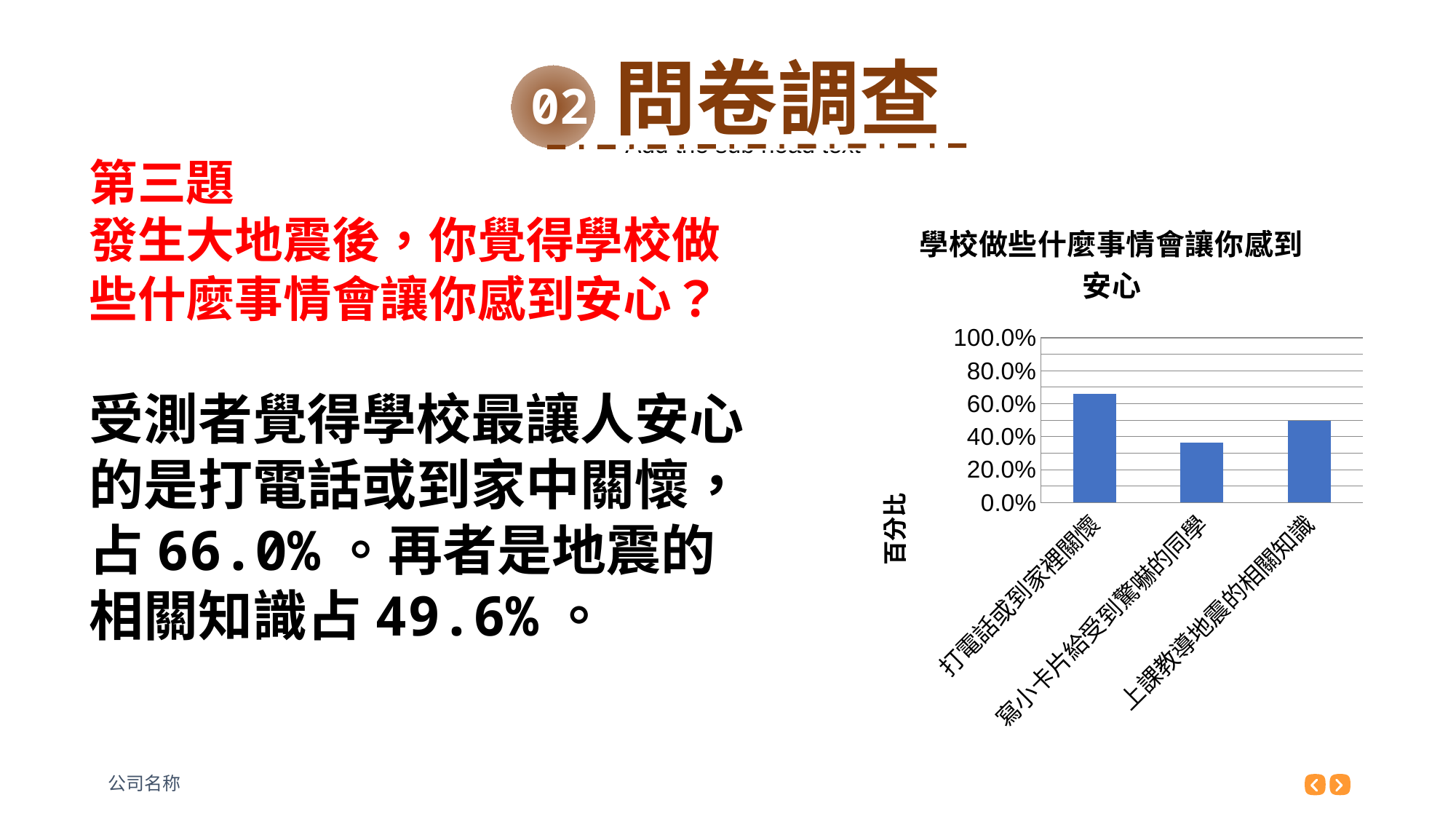

問卷調查
第三題
發生大地震後，你覺得學校做些什麼事情會讓你感到安心？

### Chart: 學校做些什麼事情會讓你感到安心

| Category |  |
|---|---|
| 打電話或到家裡關懷 | 0.6595744680851064 |
| 寫小卡片給受到驚嚇的同學 | 0.36170212765957455 |
| 上課教導地震的相關知識 | 0.4964539007092199 |
受測者覺得學校最讓人安心的是打電話或到家中關懷，占66.0%。再者是地震的相關知識占49.6%。